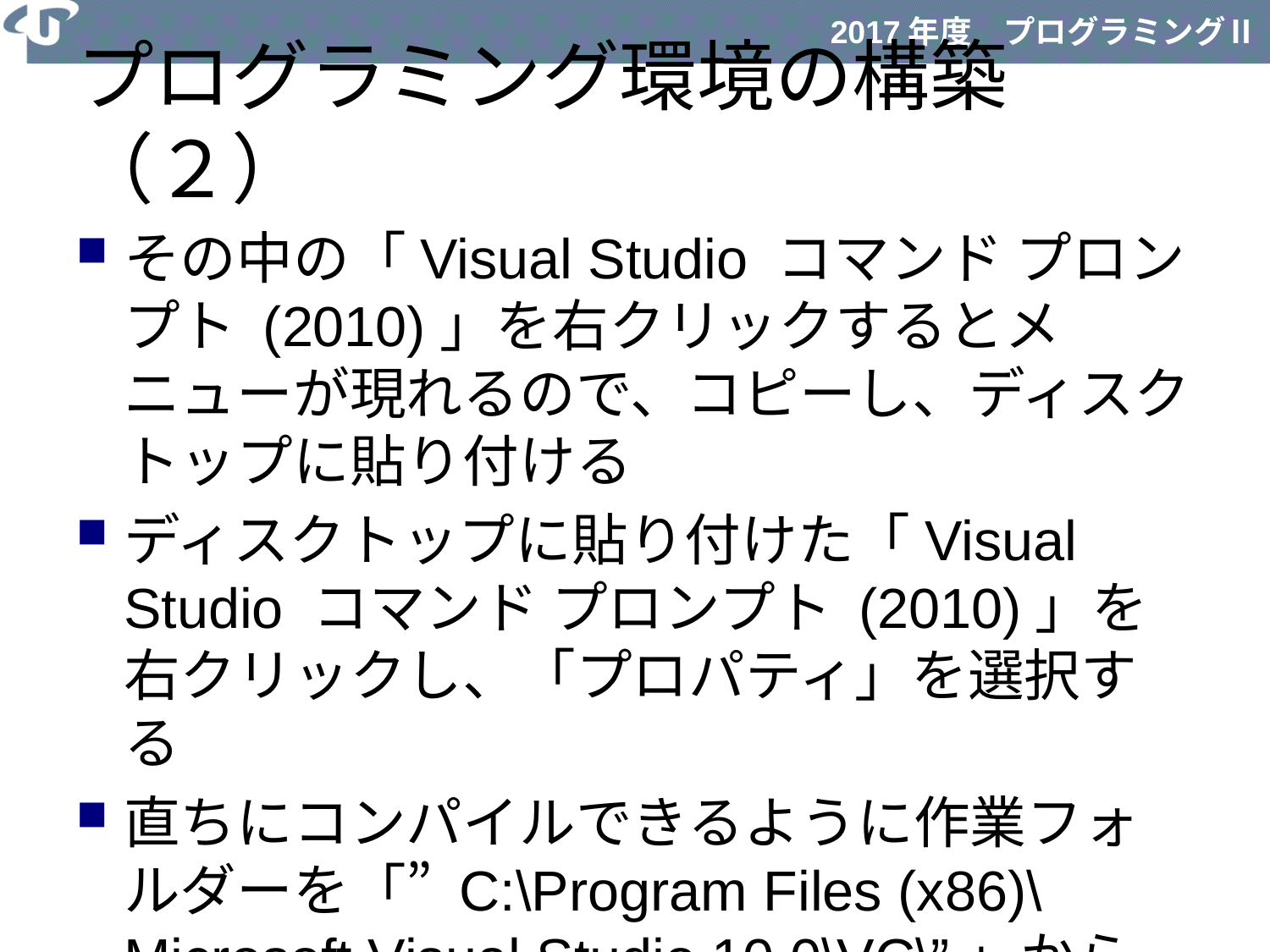

# プログラミング環境の構築（２）
その中の「Visual Studio コマンド プロンプト (2010)」を右クリックするとメニューが現れるので、コピーし、ディスクトップに貼り付ける
ディスクトップに貼り付けた「Visual Studio コマンド プロンプト (2010)」を右クリックし、「プロパティ」を選択する
直ちにコンパイルできるように作業フォルダーを「” C:\Program Files (x86)\Microsoft Visual Studio 10.0\VC\”」から「”z:\src\”」に書き換える